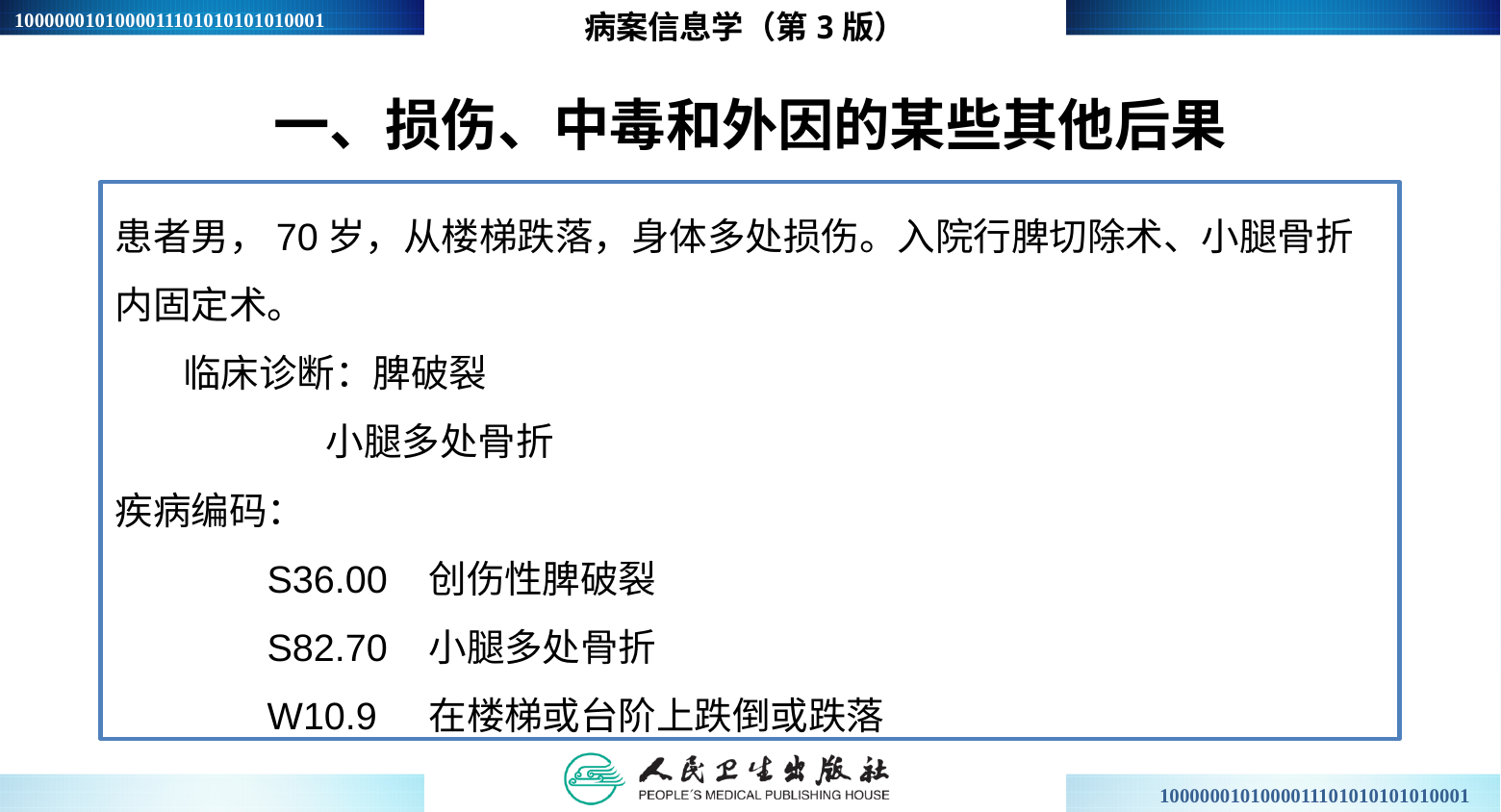

病案信息学（第3版）
一、损伤、中毒和外因的某些其他后果
患者男，70岁，从楼梯跌落，身体多处损伤。入院行脾切除术、小腿骨折内固定术。
       临床诊断：脾破裂
                        小腿多处骨折
疾病编码：
                 S36.00   创伤性脾破裂
                 S82.70   小腿多处骨折
                 W10.9    在楼梯或台阶上跌倒或跌落